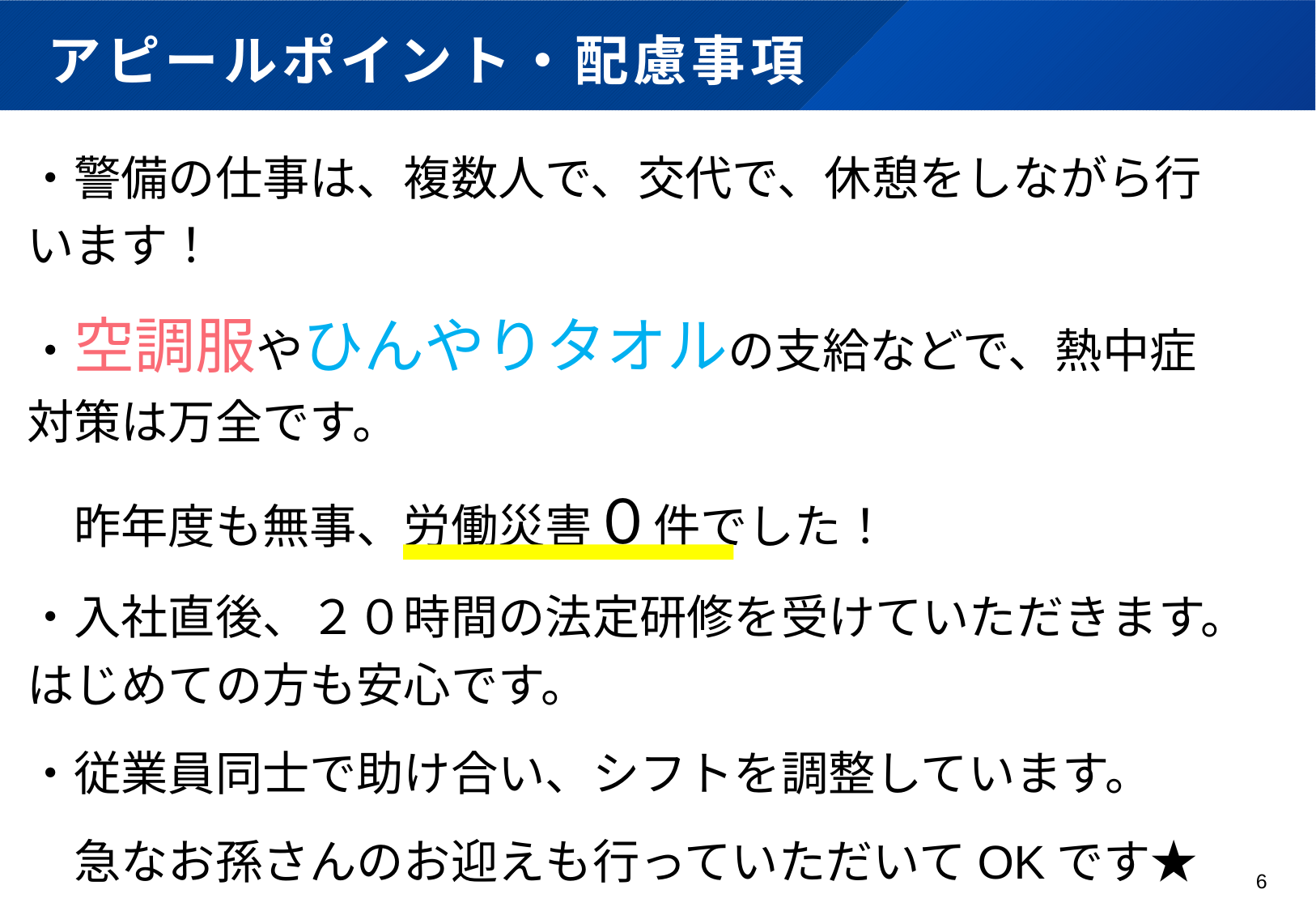

# アピールポイント・配慮事項
・警備の仕事は、複数人で、交代で、休憩をしながら行います！
・空調服やひんやりタオルの支給などで、熱中症対策は万全です。
　昨年度も無事、労働災害０件でした！
・入社直後、２０時間の法定研修を受けていただきます。はじめての方も安心です。
・従業員同士で助け合い、シフトを調整しています。
　急なお孫さんのお迎えも行っていただいてOKです★

6